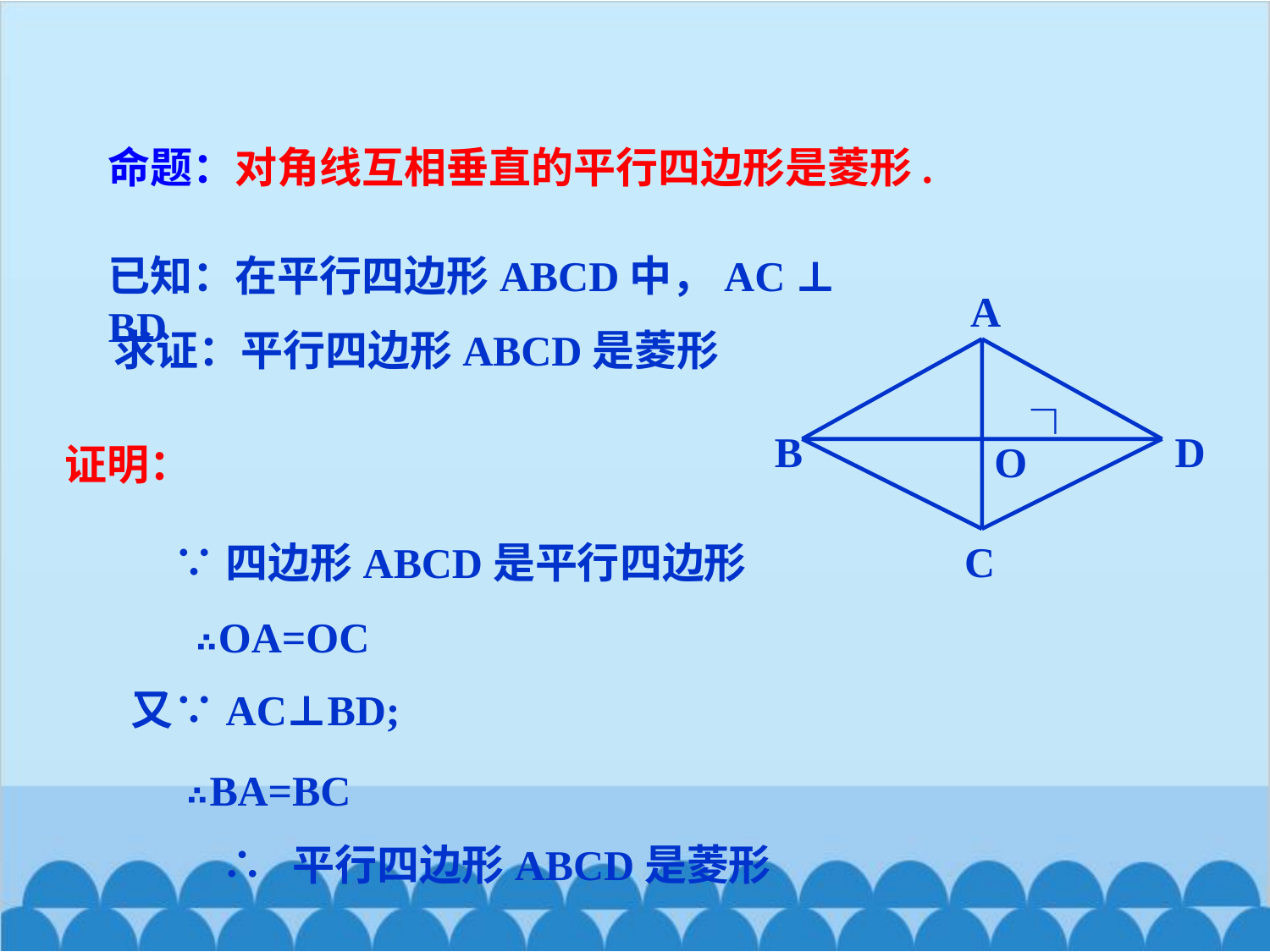

命题：对角线互相垂直的平行四边形是菱形.
已知：在平行四边形ABCD中，AC ⊥ BD
A

B
D

C
∟
O
求证：平行四边形ABCD是菱形
证明：
∵四边形ABCD是平行四边形
∴OA=OC
又∵AC⊥BD;
∴BA=BC
∴  平行四边形ABCD是菱形